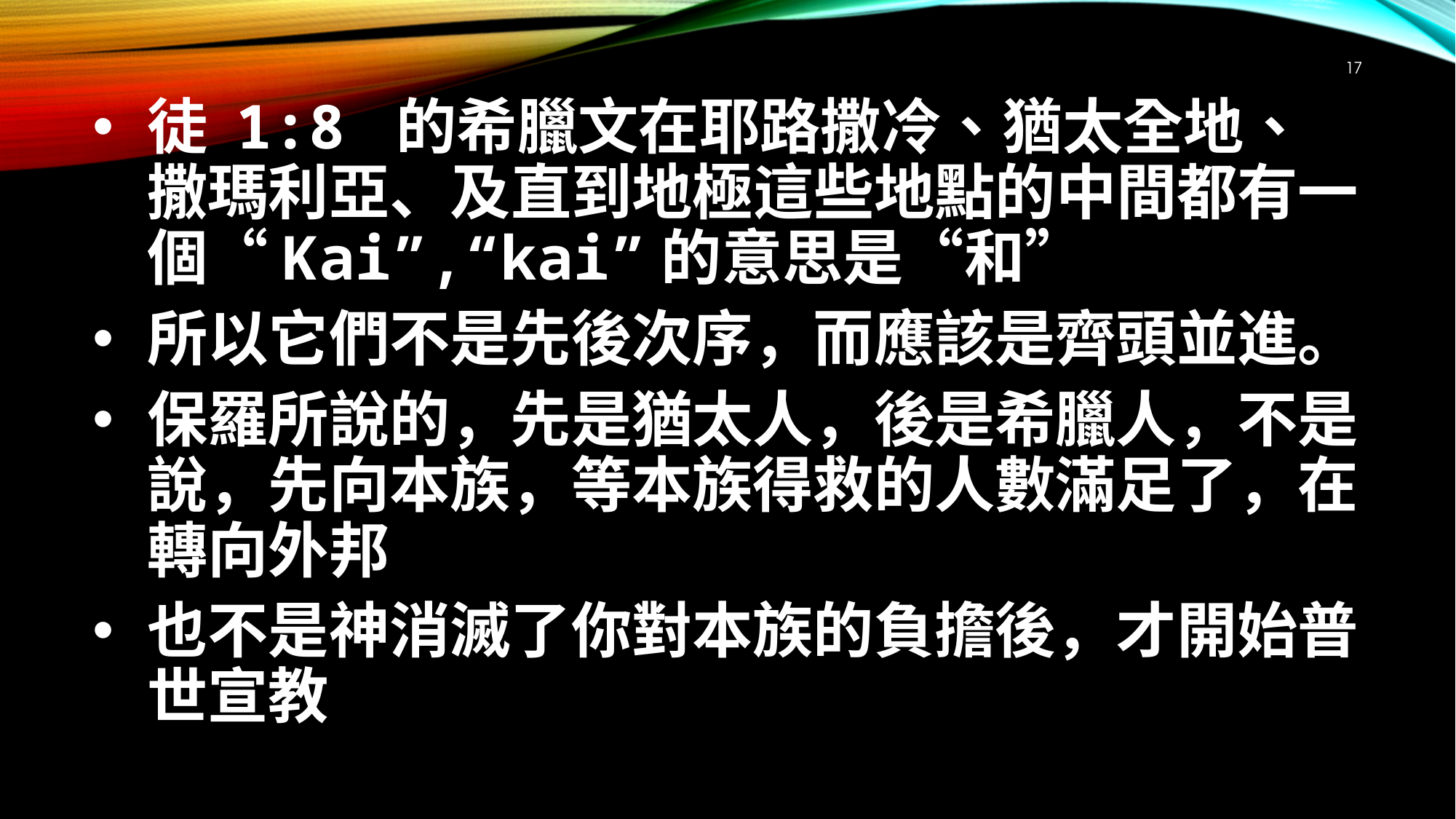

17
徒 1:8 的希臘文在耶路撒冷、猶太全地、撒瑪利亞、及直到地極這些地點的中間都有一個“Kai”,“kai”的意思是“和”
所以它們不是先後次序，而應該是齊頭並進。
保羅所說的，先是猶太人，後是希臘人，不是說，先向本族，等本族得救的人數滿足了，在轉向外邦
也不是神消滅了你對本族的負擔後，才開始普世宣教